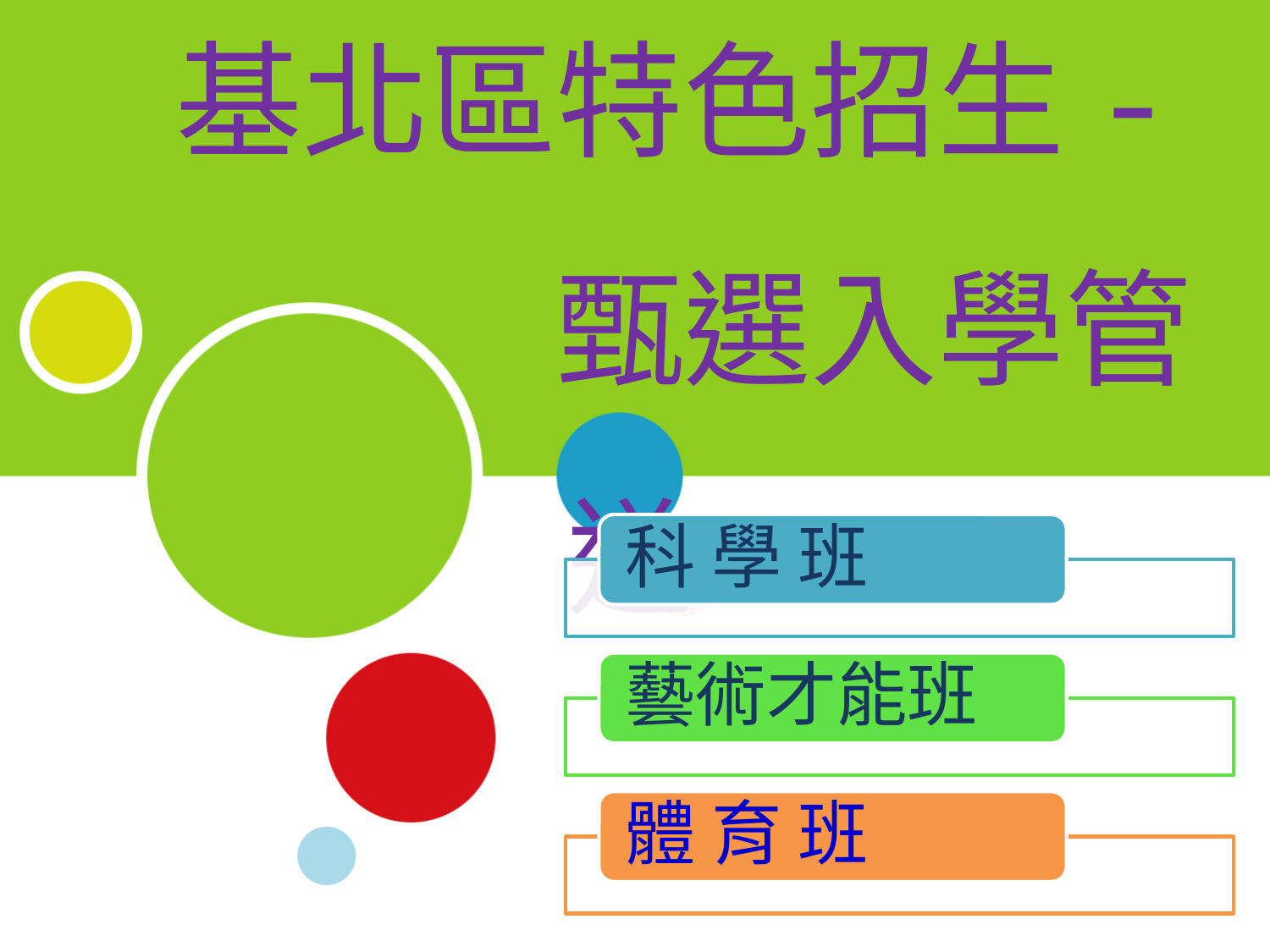

基北區特色招生-
      甄選入學管道
科 學 班
藝術才能班
體 育 班